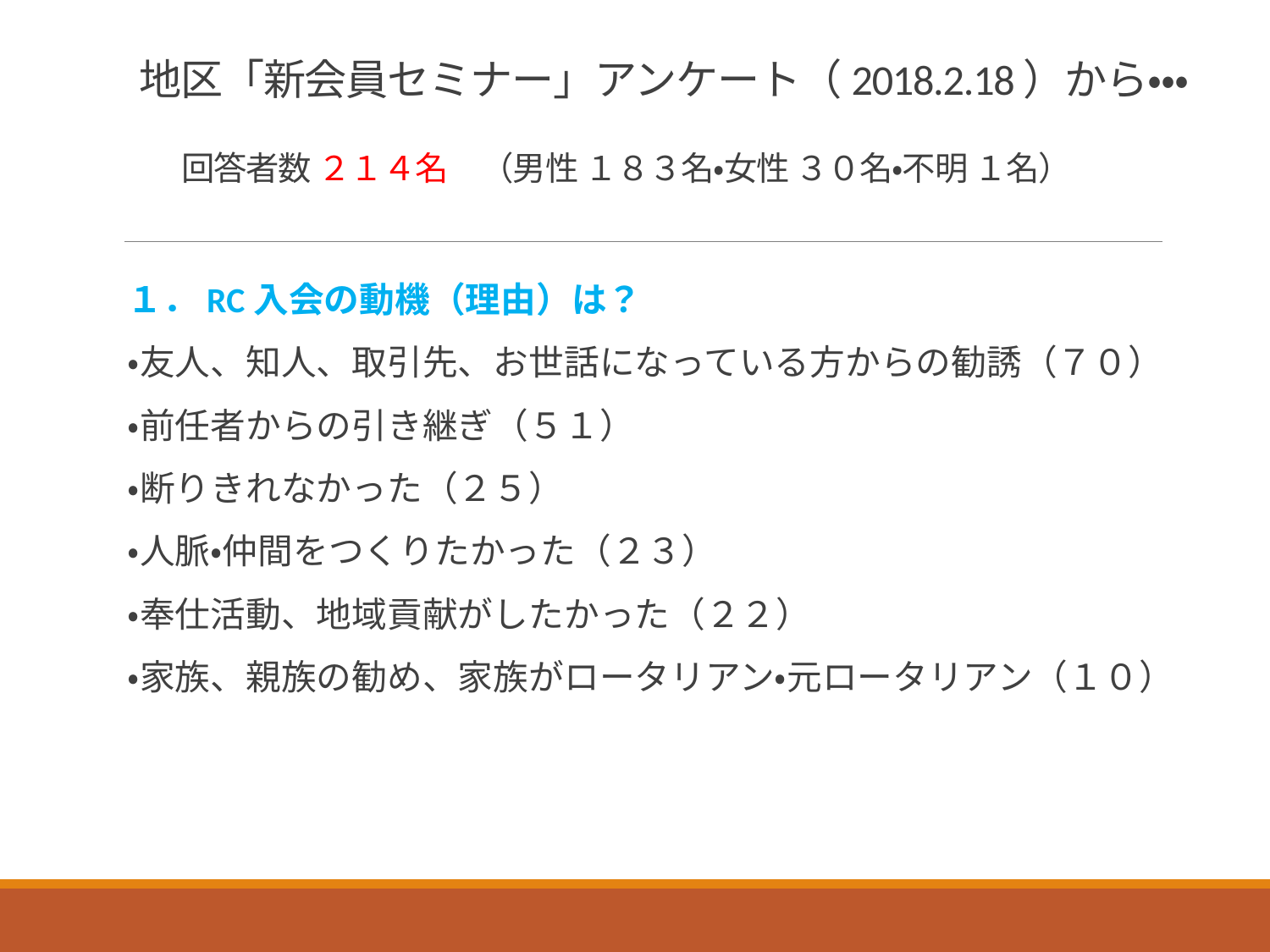

# 地区「新会員セミナー」アンケート（2018.2.18）から・・・ 　　回答者数 ２１４名　（男性 １８３名・女性 ３０名・不明 １名）
１．RC入会の動機（理由）は？
・友人、知人、取引先、お世話になっている方からの勧誘（７０）
・前任者からの引き継ぎ（５１）
・断りきれなかった（２５）
・人脈・仲間をつくりたかった（２３）
・奉仕活動、地域貢献がしたかった（２２）
・家族、親族の勧め、家族がロータリアン・元ロータリアン（１０）